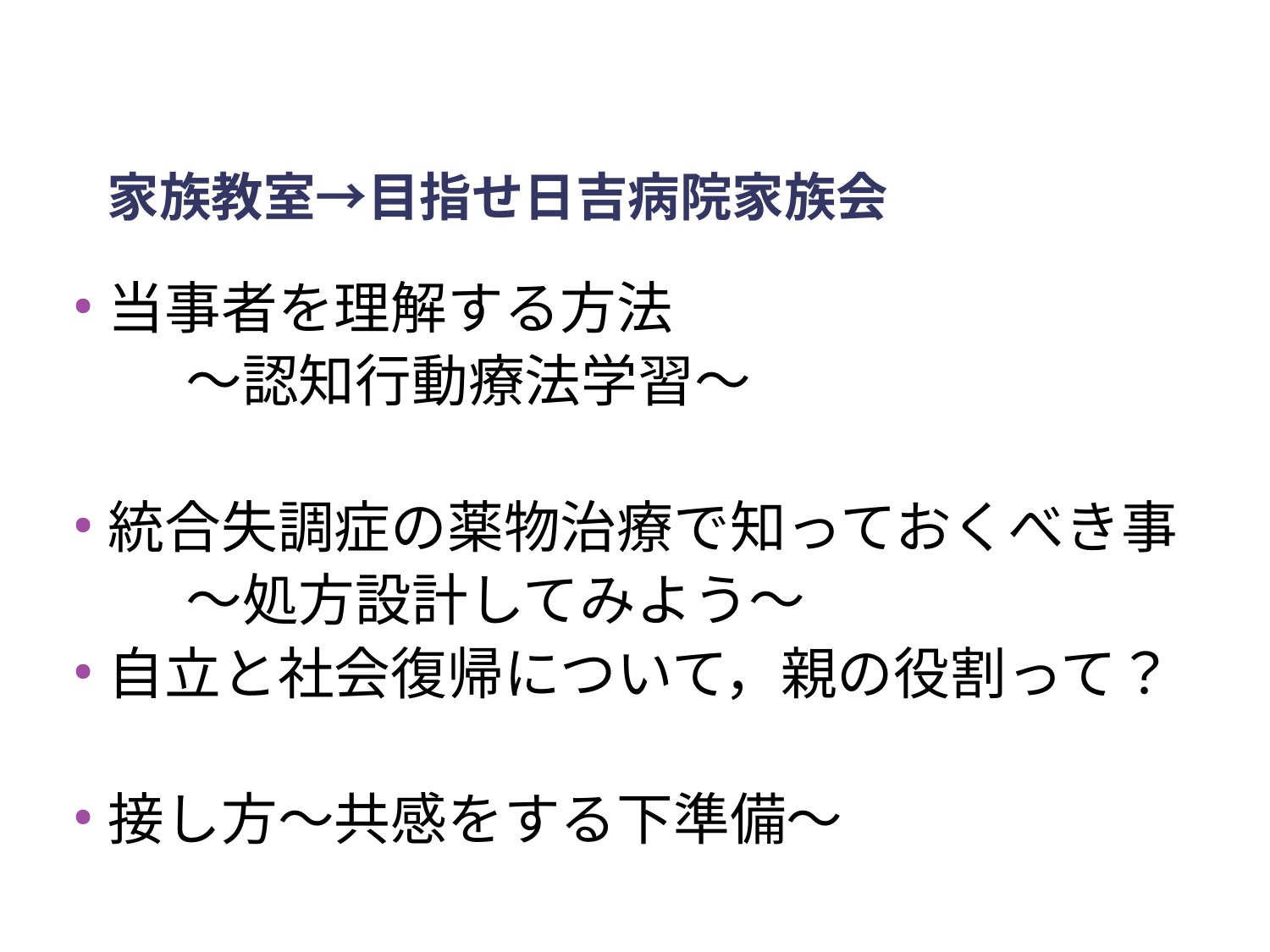

# 家族教室→目指せ日吉病院家族会
当事者を理解する方法
　　～認知行動療法学習～

統合失調症の薬物治療で知っておくべき事
　　～処方設計してみよう～
自立と社会復帰について，親の役割って？

接し方～共感をする下準備～